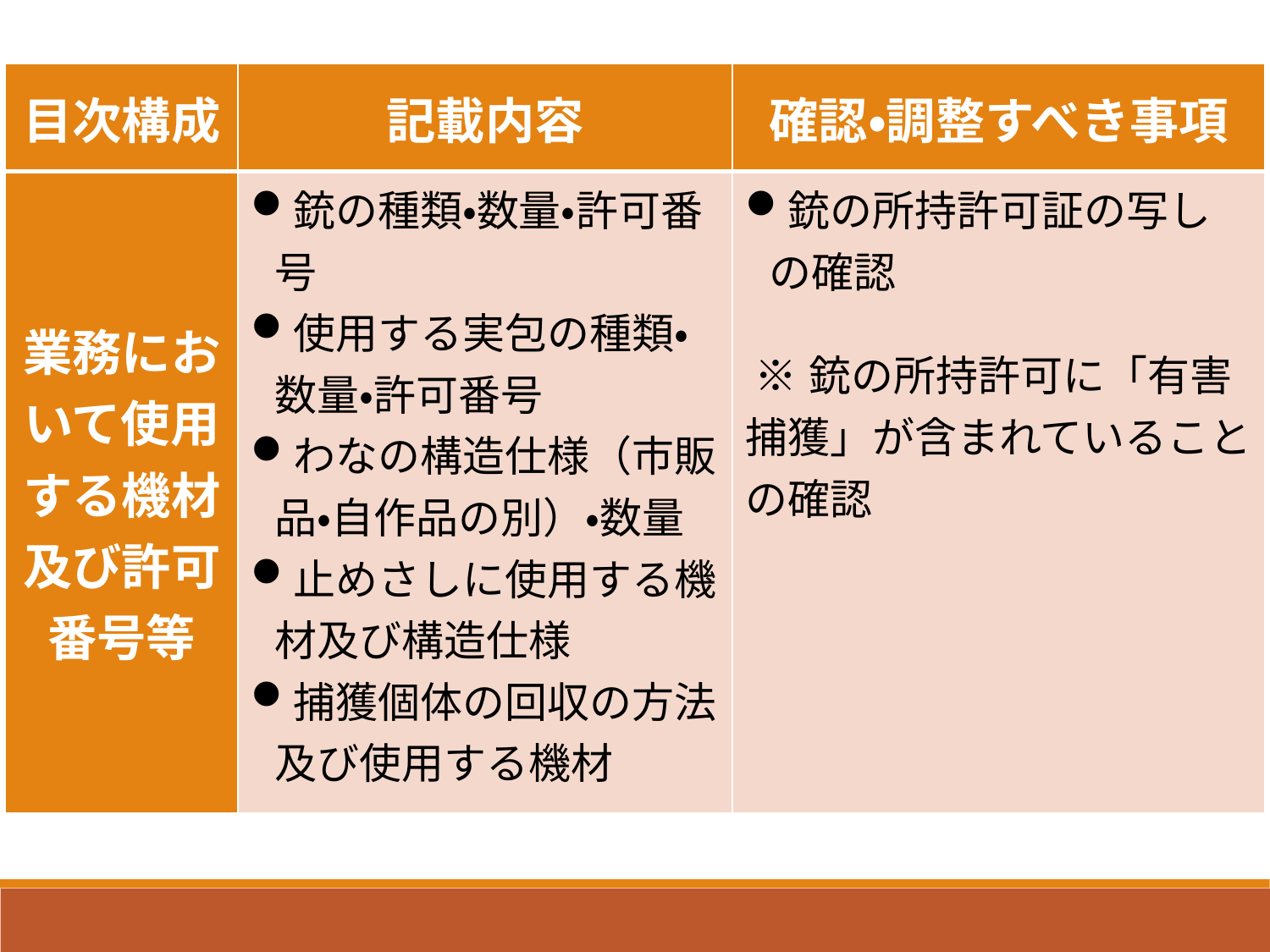

| 目次構成 | 記載内容 | 確認・調整すべき事項 |
| --- | --- | --- |
| 業務において使用する機材及び許可番号等 | 銃の種類・数量・許可番号 使用する実包の種類・数量・許可番号 わなの構造仕様（市販品・自作品の別）・数量 止めさしに使用する機材及び構造仕様 捕獲個体の回収の方法及び使用する機材 | 銃の所持許可証の写しの確認 ※銃の所持許可に「有害捕獲」が含まれていることの確認 |